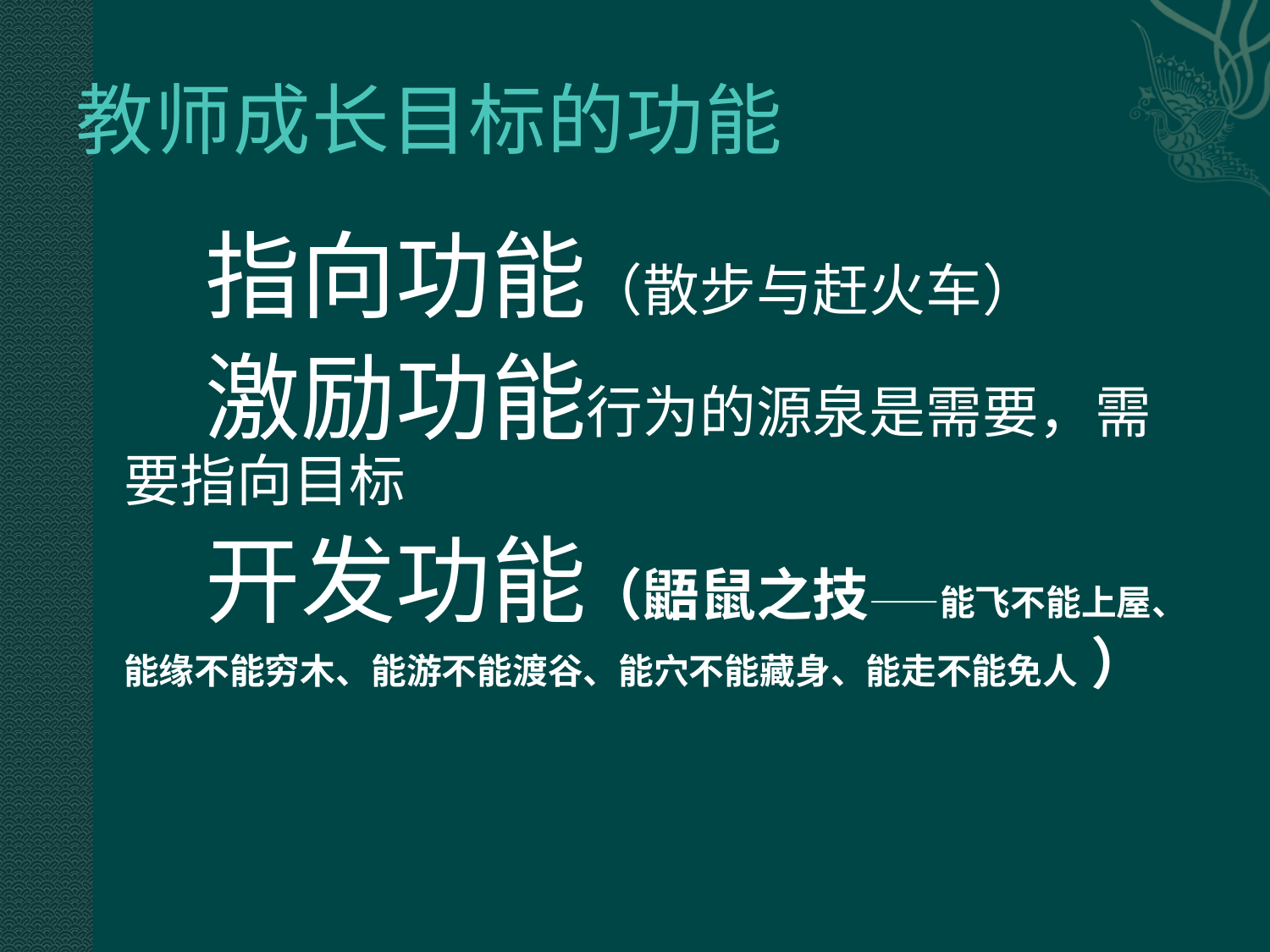

# 教师成长目标的功能
     指向功能（散步与赶火车）
     激励功能行为的源泉是需要，需要指向目标
     开发功能（鼯鼠之技——能飞不能上屋、能缘不能穷木、能游不能渡谷、能穴不能藏身、能走不能免人 ）